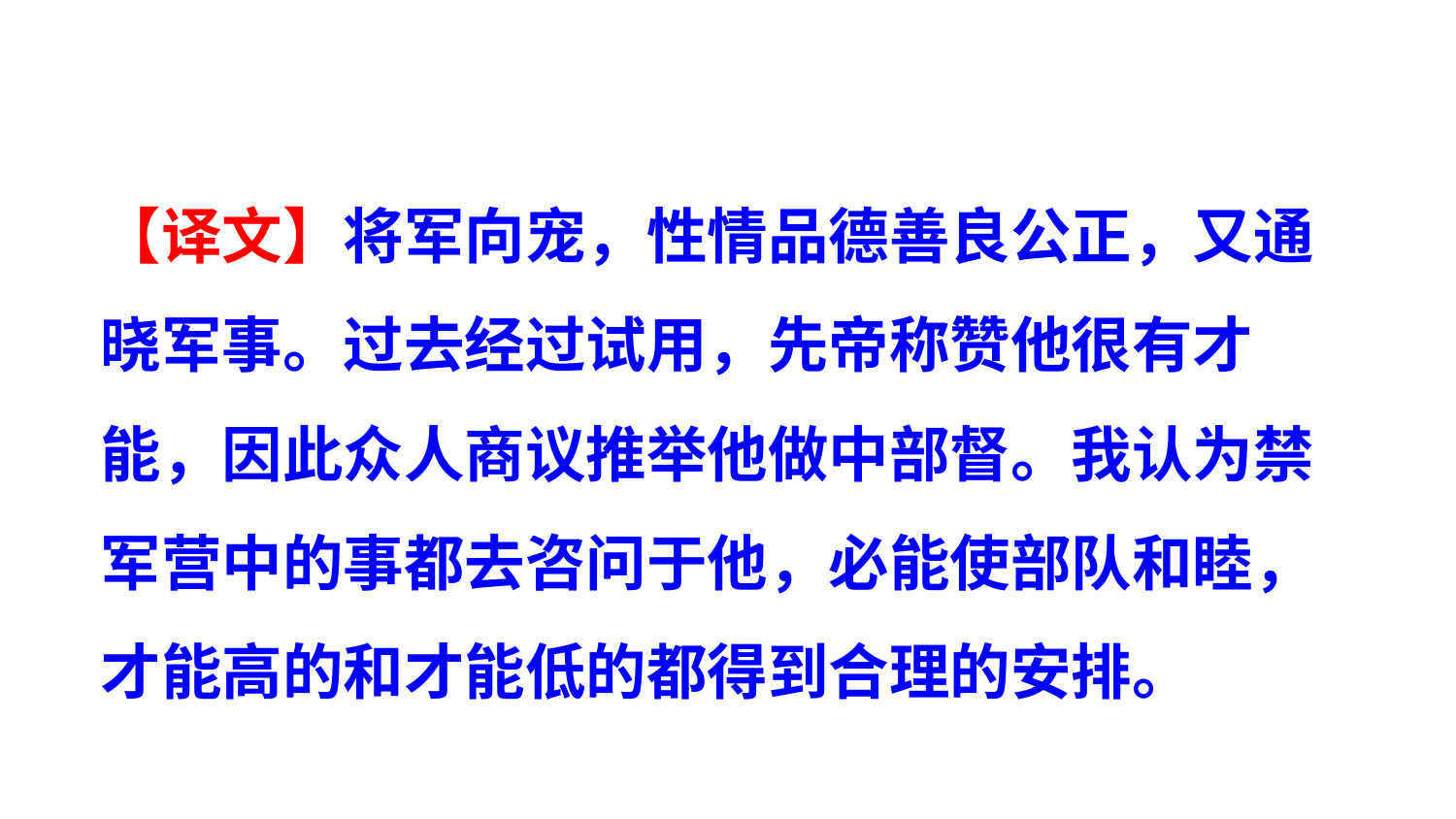

【译文】将军向宠，性情品德善良公正，又通晓军事。过去经过试用，先帝称赞他很有才能，因此众人商议推举他做中部督。我认为禁军营中的事都去咨问于他，必能使部队和睦，才能高的和才能低的都得到合理的安排。